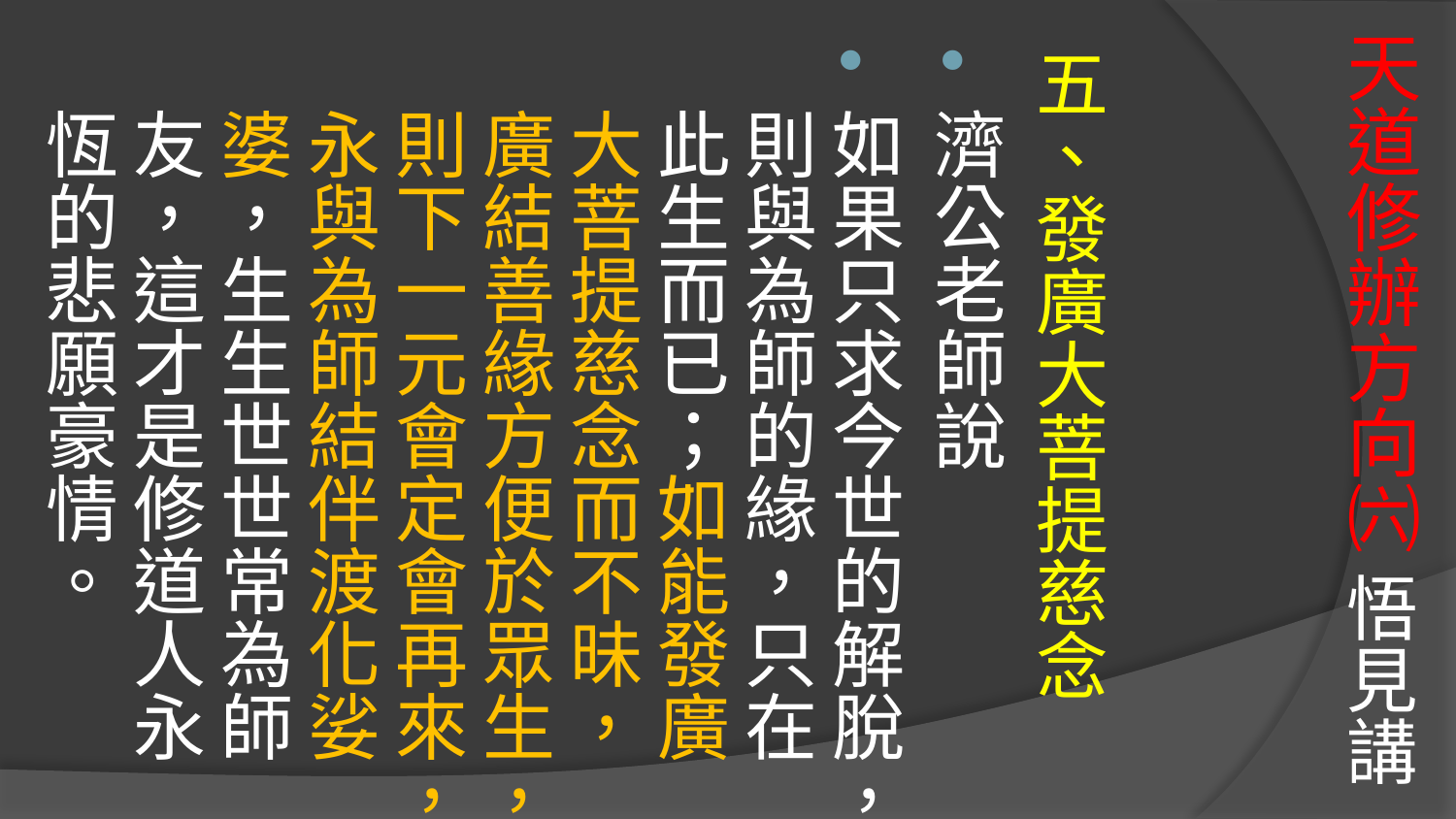

# 天道修辦方向㈥ 悟見講
五、發廣大菩提慈念
濟公老師說
如果只求今世的解脫，則與為師的緣，只在此生而已；如能發廣大菩提慈念而不昧，廣結善緣方便於眾生，則下一元會定會再來，永與為師結伴渡化娑婆，生生世世常為師友，這才是修道人永恆的悲願豪情。